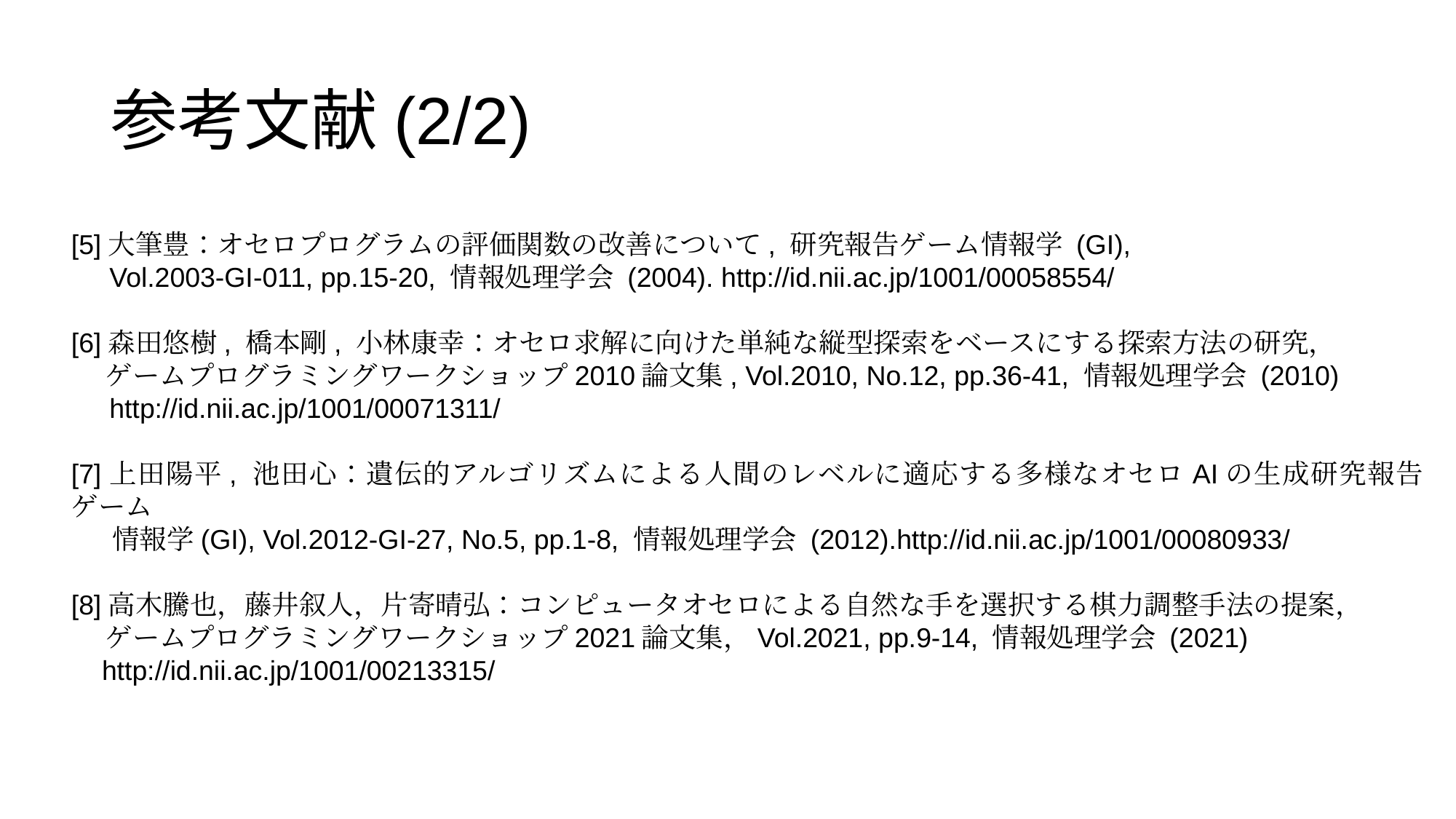

# 参考文献(2/2)
[5]大筆豊：オセロプログラムの評価関数の改善について, 研究報告ゲーム情報学 (GI),
     Vol.2003-GI-011, pp.15-20, 情報処理学会 (2004). http://id.nii.ac.jp/1001/00058554/

[6]森田悠樹, 橋本剛, 小林康幸：オセロ求解に向けた単純な縦型探索をベースにする探索方法の研究，
    ゲームプログラミングワークショップ2010論文集, Vol.2010, No.12, pp.36-41, 情報処理学会 (2010)
     http://id.nii.ac.jp/1001/00071311/

[7]上田陽平, 池田心：遺伝的アルゴリズムによる人間のレベルに適応する多様なオセロAIの生成研究報告ゲーム
     情報学(GI), Vol.2012-GI-27, No.5, pp.1-8, 情報処理学会 (2012).http://id.nii.ac.jp/1001/00080933/

[8]高木騰也，藤井叙人，片寄晴弘：コンピュータオセロによる自然な手を選択する棋力調整手法の提案，
    ゲームプログラミングワークショップ2021論文集，Vol.2021, pp.9-14, 情報処理学会 (2021)
    http://id.nii.ac.jp/1001/00213315/